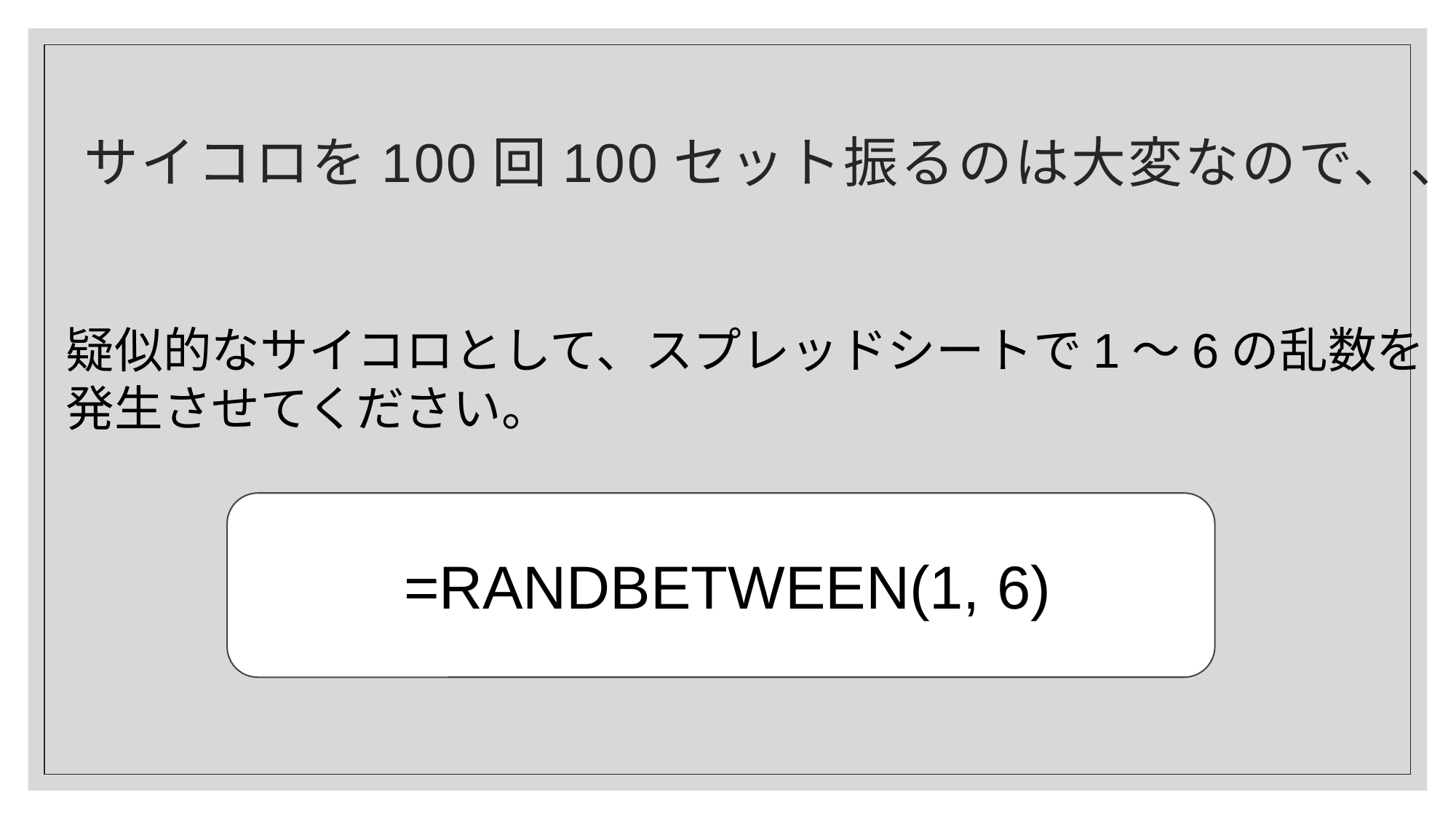

# サイコロを100回100セット振るのは大変なので、、
疑似的なサイコロとして、スプレッドシートで1～6の乱数を
発生させてください。

=RANDBETWEEN(1, 6)